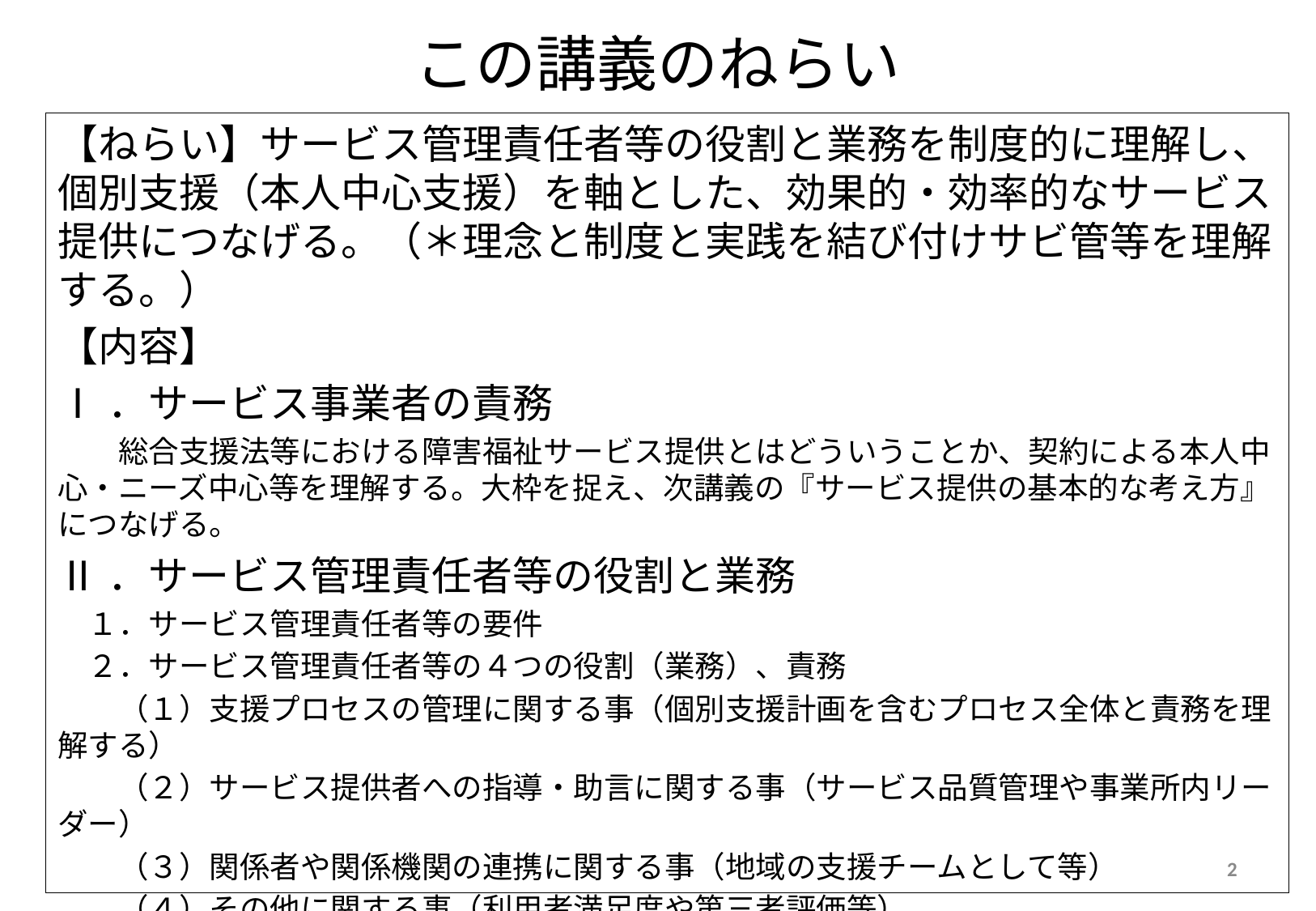

# この講義のねらい
【ねらい】サービス管理責任者等の役割と業務を制度的に理解し、個別支援（本人中心支援）を軸とした、効果的・効率的なサービス提供につなげる。（＊理念と制度と実践を結び付けサビ管等を理解する。）
【内容】
Ⅰ．サービス事業者の責務
　　総合支援法等における障害福祉サービス提供とはどういうことか、契約による本人中心・ニーズ中心等を理解する。大枠を捉え、次講義の『サービス提供の基本的な考え方』につなげる。
Ⅱ．サービス管理責任者等の役割と業務
　１．サービス管理責任者等の要件
　２．サービス管理責任者等の４つの役割（業務）、責務
　　（１）支援プロセスの管理に関する事（個別支援計画を含むプロセス全体と責務を理解する）
　　（２）サービス提供者への指導・助言に関する事（サービス品質管理や事業所内リーダー）
　　（３）関係者や関係機関の連携に関する事（地域の支援チームとして等）
　　（４）その他に関する事（利用者満足度や第三者評価等）
　３．管理者や相談支援との業務比較（例）
　４．サービス管理責任者等の評価軸（例）
2